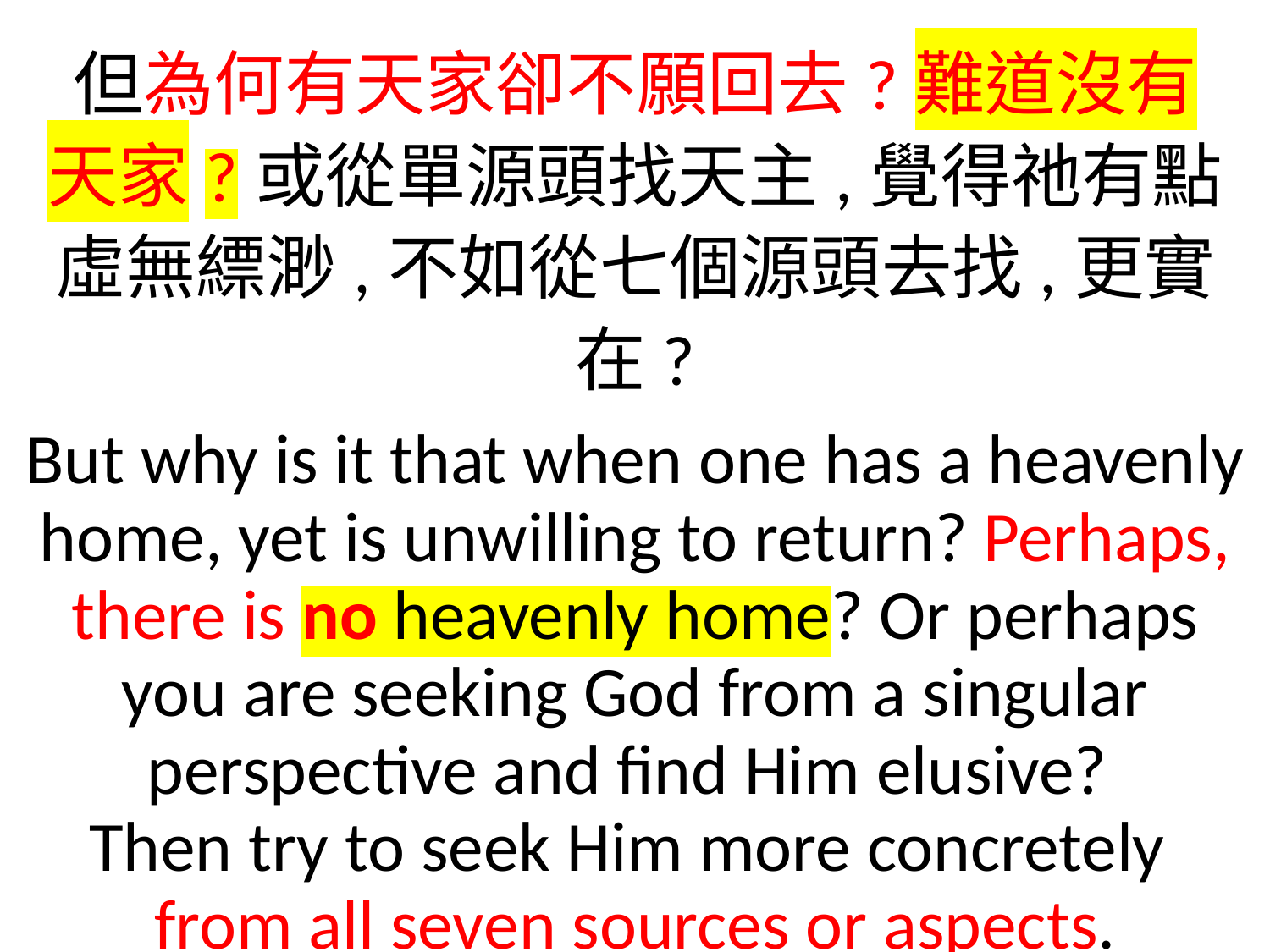

但為何有天家卻不願回去?難道沒有
天家?或從單源頭找天主,覺得祂有點虛無縹渺,不如從七個源頭去找,更實在?
But why is it that when one has a heavenly home, yet is unwilling to return? Perhaps, there is no heavenly home? Or perhaps you are seeking God from a singular perspective and find Him elusive?
Then try to seek Him more concretely
from all seven sources or aspects.